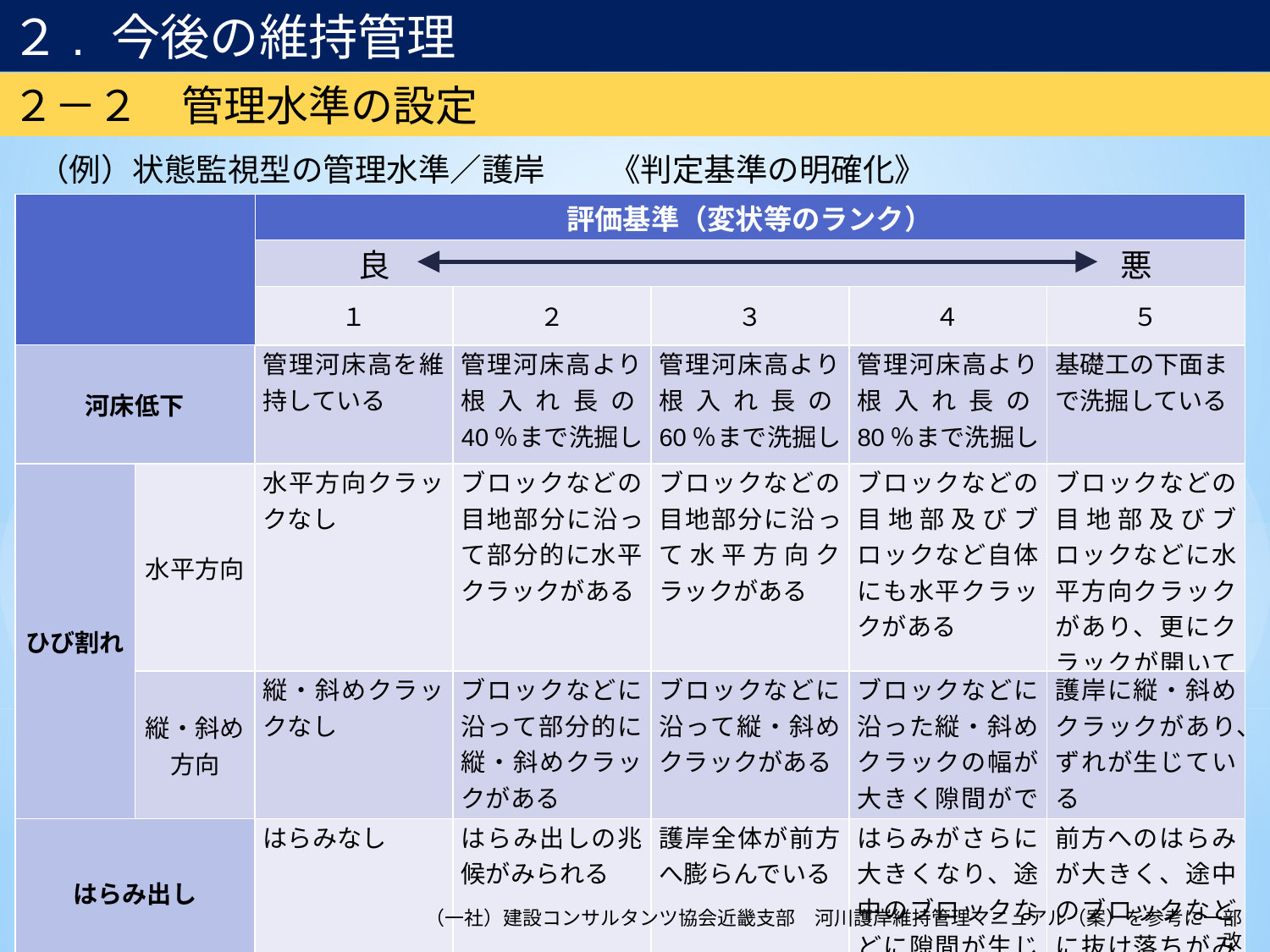

２. 今後の維持管理
２－２　管理水準の設定
（例）状態監視型の管理水準／護岸　　《判定基準の明確化》
|  |  | 評価基準（変状等のランク） |  |  |  |  |
| --- | --- | --- | --- | --- | --- | --- |
|  |  | 良　　　　　　　　　　　　　　　　　　　　　　　悪 |  |  |  |  |
|  |  | １ | ２ | ３ | ４ | ５ |
| 河床低下 |  | 管理河床高を維持している | 管理河床高より根入れ長の40％まで洗掘している | 管理河床高より根入れ長の60％まで洗掘している | 管理河床高より根入れ長の80％まで洗掘している | 基礎工の下面まで洗掘している |
| ひび割れ | 水平方向 | 水平方向クラックなし | ブロックなどの目地部分に沿って部分的に水平クラックがある | ブロックなどの目地部分に沿って水平方向クラックがある | ブロックなどの目地部及びブロックなど自体にも水平クラックがある | ブロックなどの目地部及びブロックなどに水平方向クラックがあり、更にクラックが開いている |
|  | 縦・斜め 方向 | 縦・斜めクラックなし | ブロックなどに沿って部分的に縦・斜めクラックがある | ブロックなどに沿って縦・斜めクラックがある | ブロックなどに沿った縦・斜めクラックの幅が大きく隙間ができている | 護岸に縦・斜めクラックがあり、ずれが生じている |
| はらみ出し |  | はらみなし | はらみ出しの兆候がみられる | 護岸全体が前方へ膨らんでいる | はらみがさらに大きくなり、途中のブロックなどに隙間が生じている | 前方へのはらみが大きく、途中のブロックなどに抜け落ちがみられる |
21
（一社）建設コンサルタンツ協会近畿支部　河川護岸維持管理マニュアル（案）を参考に一部改